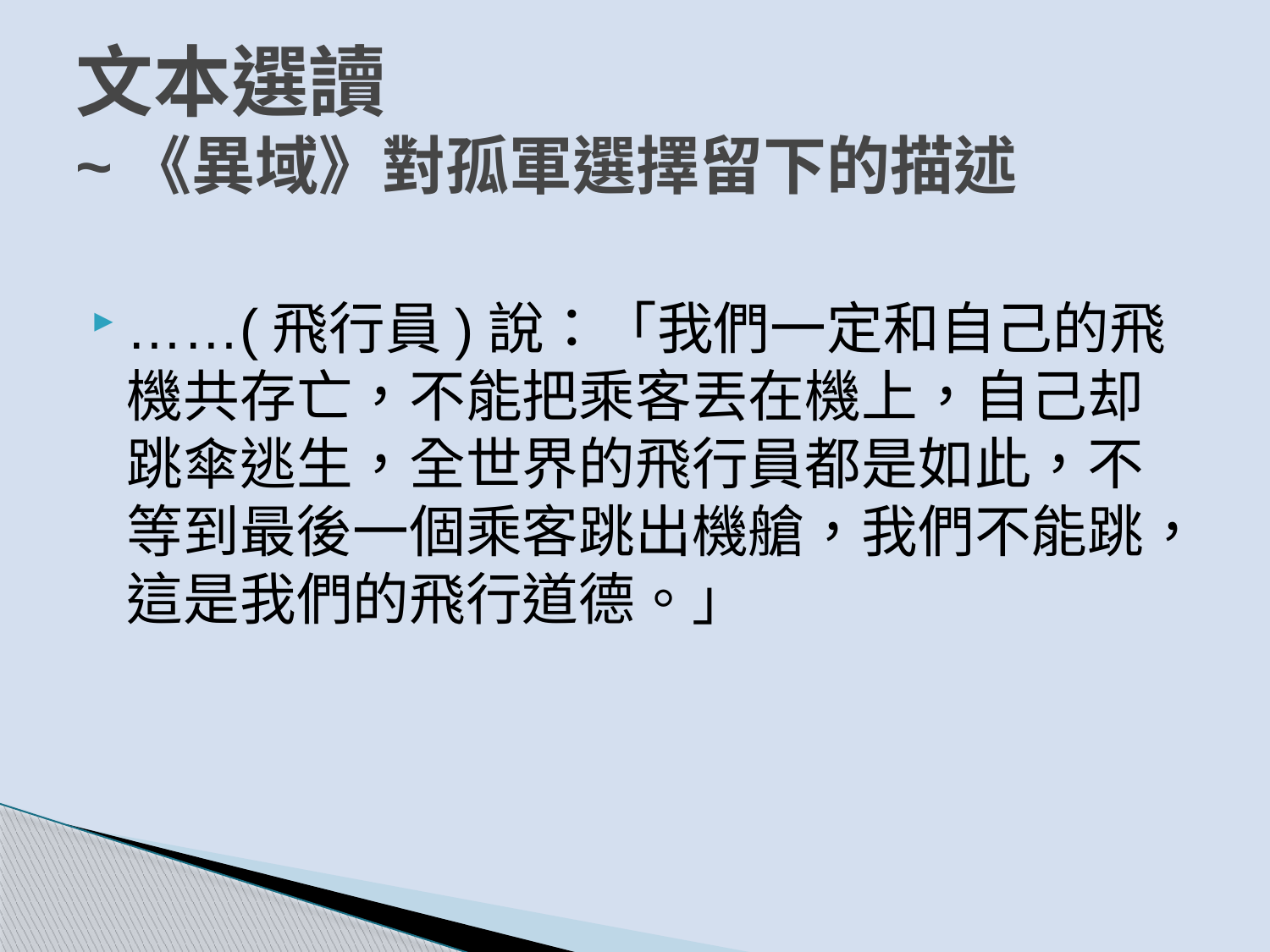

# 文本選讀 ~《異域》對孤軍選擇留下的描述
……(飛行員)說：「我們一定和自己的飛機共存亡，不能把乘客丟在機上，自己却跳傘逃生，全世界的飛行員都是如此，不等到最後一個乘客跳出機艙，我們不能跳，這是我們的飛行道德。」